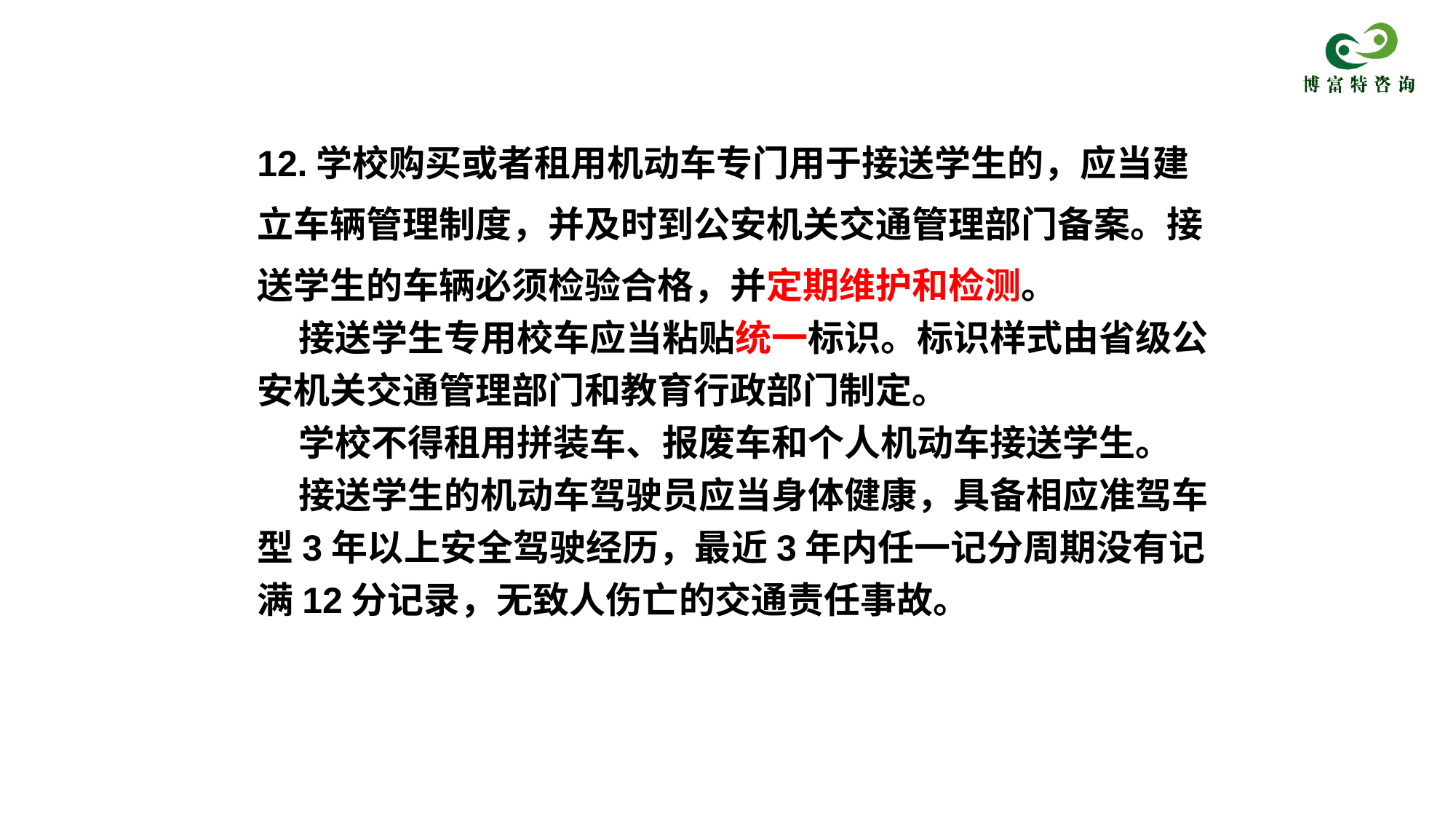

12.学校购买或者租用机动车专门用于接送学生的，应当建立车辆管理制度，并及时到公安机关交通管理部门备案。接送学生的车辆必须检验合格，并定期维护和检测。
    接送学生专用校车应当粘贴统一标识。标识样式由省级公安机关交通管理部门和教育行政部门制定。
    学校不得租用拼装车、报废车和个人机动车接送学生。
    接送学生的机动车驾驶员应当身体健康，具备相应准驾车型3年以上安全驾驶经历，最近3年内任一记分周期没有记满12分记录，无致人伤亡的交通责任事故。
16